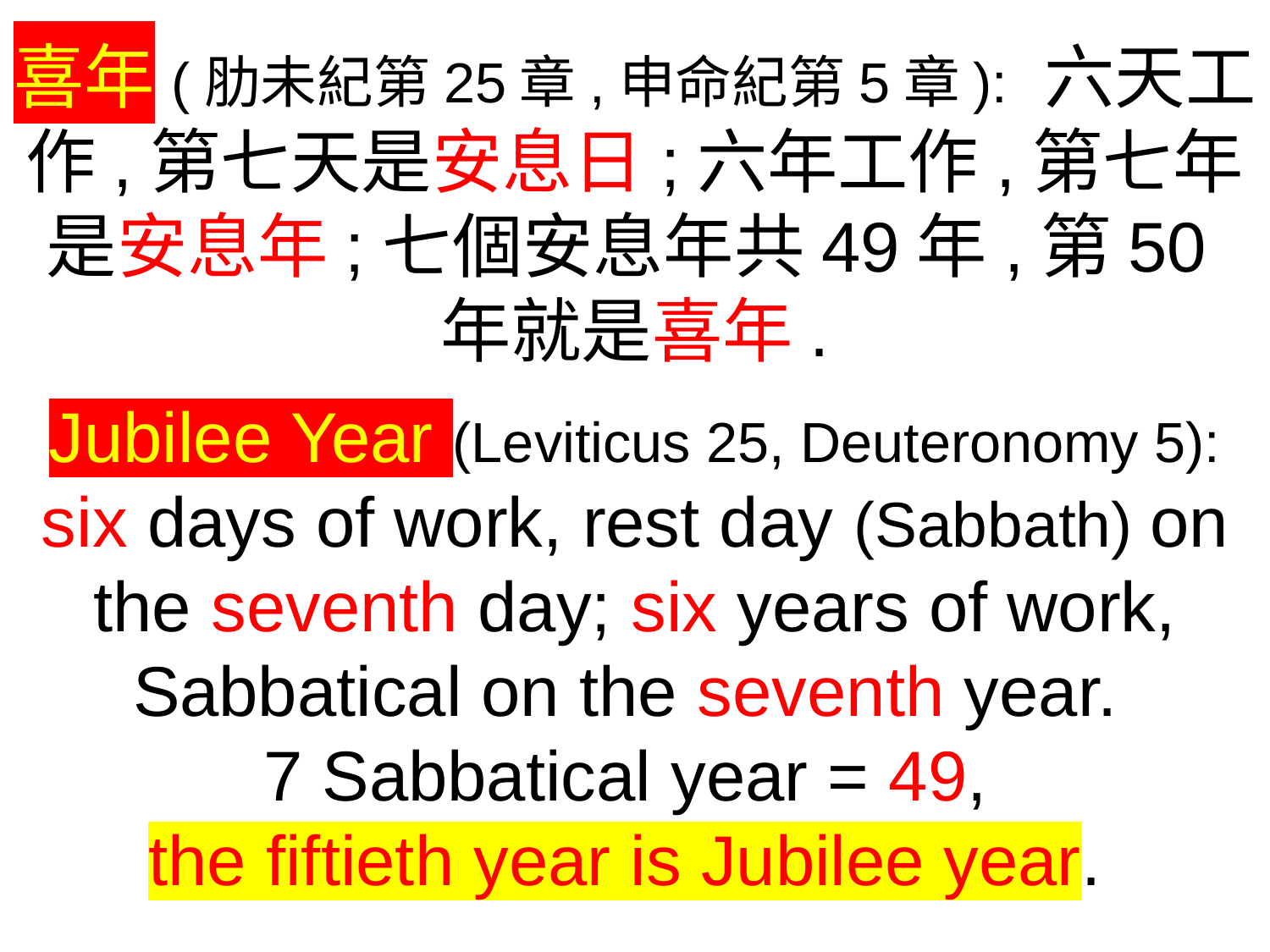

喜年(肋未紀第25章,申命紀第5章): 六天工作,第七天是安息日;六年工作,第七年是安息年;七個安息年共49年,第50年就是喜年.
Jubilee Year (Leviticus 25, Deuteronomy 5): six days of work, rest day (Sabbath) on the seventh day; six years of work, Sabbatical on the seventh year.
7 Sabbatical year = 49,
the fiftieth year is Jubilee year.